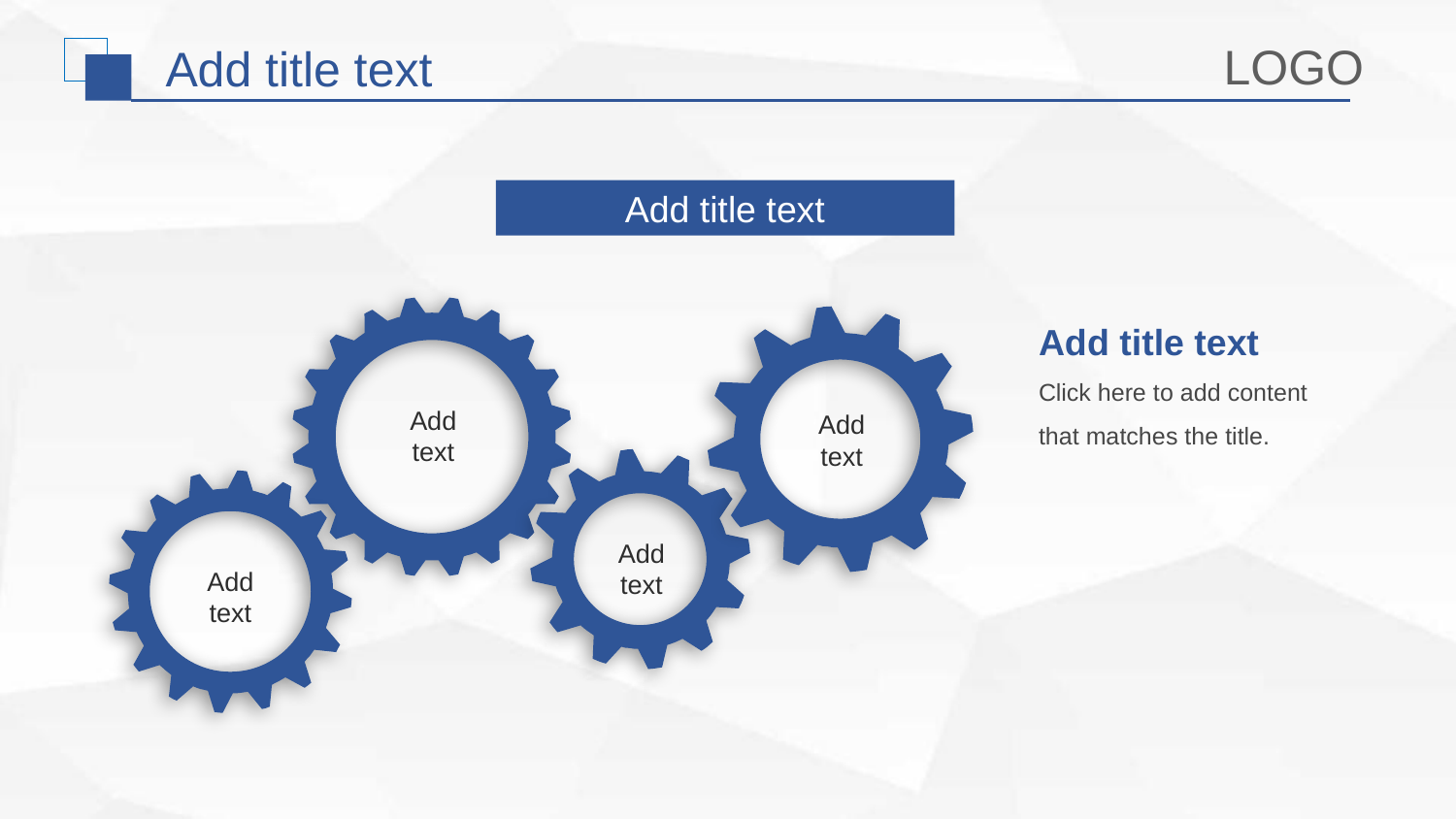

Add title text
Add title text
Click here to add content that matches the title.

Add
text
Add
text

Add
text
Add
text
延迟符号